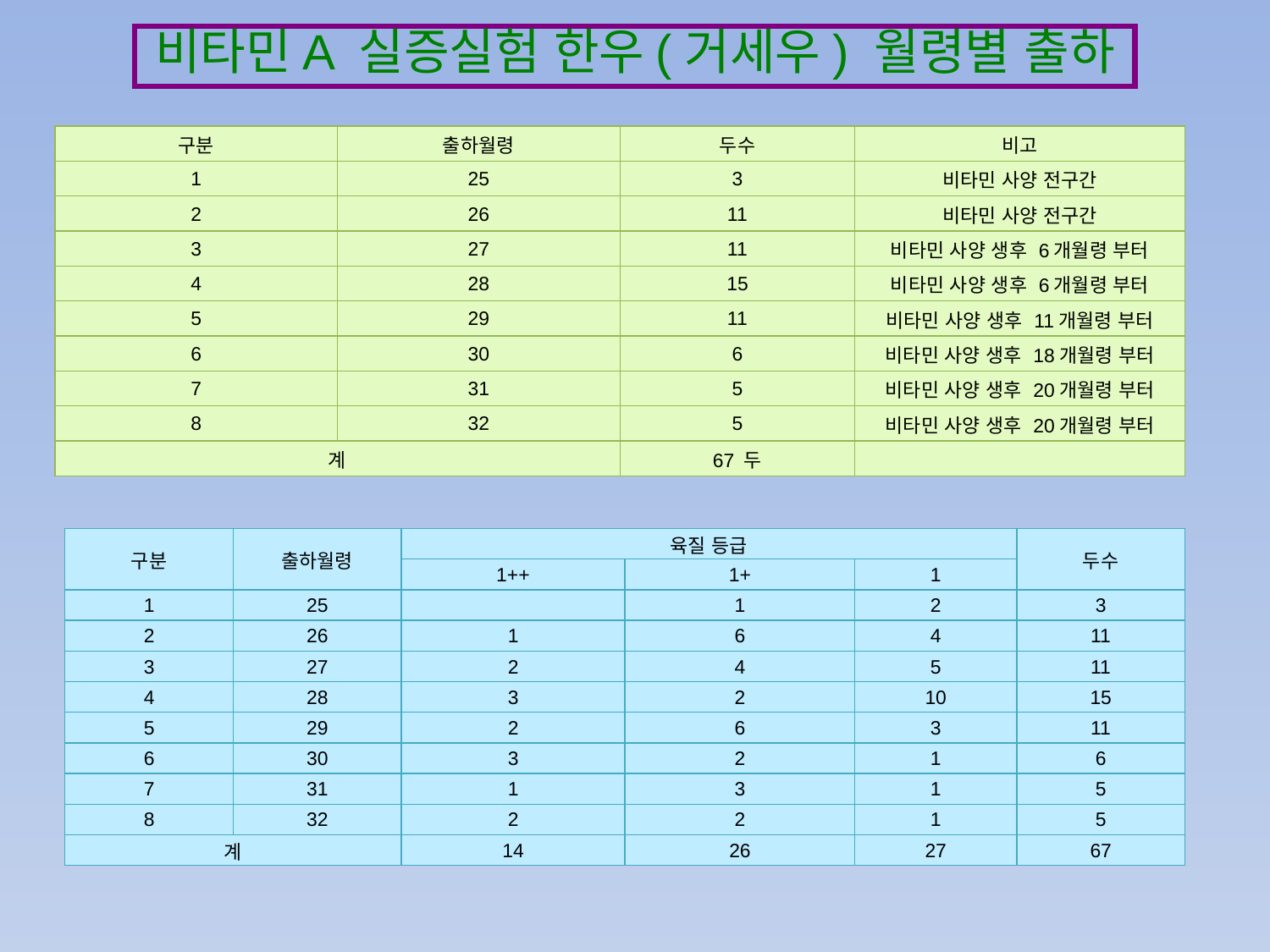

비타민A 실증실험 한우(거세우) 월령별 출하
| 구분 | 출하월령 | 두수 | 비고 |
| --- | --- | --- | --- |
| 1 | 25 | 3 | 비타민 사양 전구간 |
| 2 | 26 | 11 | 비타민 사양 전구간 |
| 3 | 27 | 11 | 비타민 사양 생후 6개월령 부터 |
| 4 | 28 | 15 | 비타민 사양 생후 6개월령 부터 |
| 5 | 29 | 11 | 비타민 사양 생후 11개월령 부터 |
| 6 | 30 | 6 | 비타민 사양 생후 18개월령 부터 |
| 7 | 31 | 5 | 비타민 사양 생후 20개월령 부터 |
| 8 | 32 | 5 | 비타민 사양 생후 20개월령 부터 |
| 계 |  | 67 두 |  |
| 구분 | 출하월령 | 육질 등급 |  |  | 두수 |
| --- | --- | --- | --- | --- | --- |
|  |  | 1++ | 1+ | 1 |  |
| 1 | 25 |  | 1 | 2 | 3 |
| 2 | 26 | 1 | 6 | 4 | 11 |
| 3 | 27 | 2 | 4 | 5 | 11 |
| 4 | 28 | 3 | 2 | 10 | 15 |
| 5 | 29 | 2 | 6 | 3 | 11 |
| 6 | 30 | 3 | 2 | 1 | 6 |
| 7 | 31 | 1 | 3 | 1 | 5 |
| 8 | 32 | 2 | 2 | 1 | 5 |
| 계 |  | 14 | 26 | 27 | 67 |